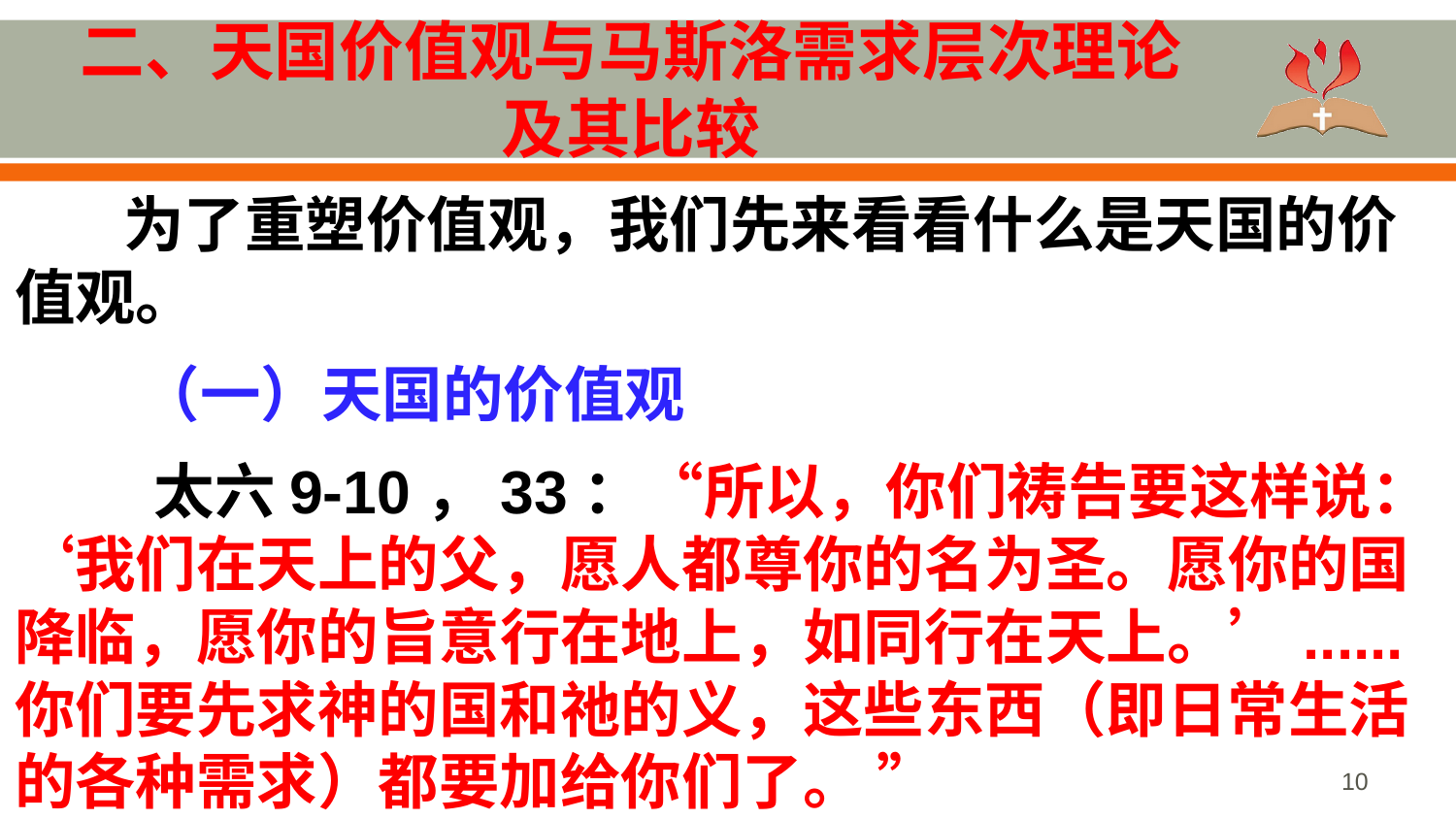

# 二、天国价值观与马斯洛需求层次理论 及其比较
为了重塑价值观，我们先来看看什么是天国的价值观。
        （一）天国的价值观
 太六9-10，33：“所以，你们祷告要这样说：‘我们在天上的父，愿人都尊你的名为圣。愿你的国降临，愿你的旨意行在地上，如同行在天上。’......你们要先求神的国和祂的义，这些东西（即日常生活的各种需求）都要加给你们了。 ”

10